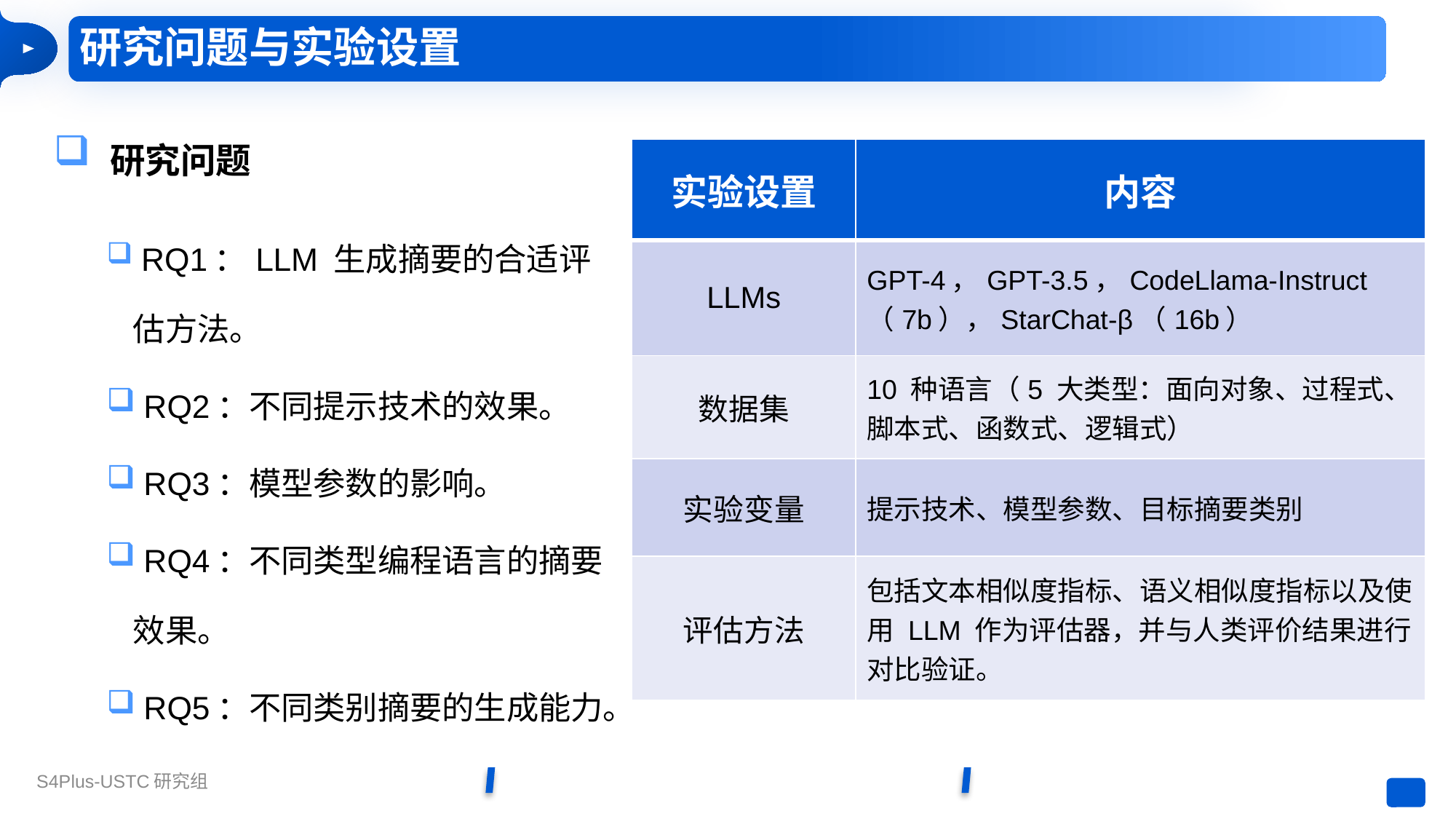

# 研究问题与实验设置

 研究问题
 RQ1：LLM 生成摘要的合适评估方法。
 RQ2：不同提示技术的效果。
 RQ3：模型参数的影响。
 RQ4：不同类型编程语言的摘要效果。
 RQ5：不同类别摘要的生成能力。

| 实验设置 | 内容 |
| --- | --- |
| LLMs | GPT-4，GPT-3.5，CodeLlama-Instruct（7b），StarChat-β（16b） |
| 数据集 | 10 种语言（5 大类型：面向对象、过程式、脚本式、函数式、逻辑式） |
| 实验变量 | 提示技术、模型参数、目标摘要类别 |
| 评估方法 | 包括文本相似度指标、语义相似度指标以及使用 LLM 作为评估器，并与人类评价结果进行对比验证。 |
5